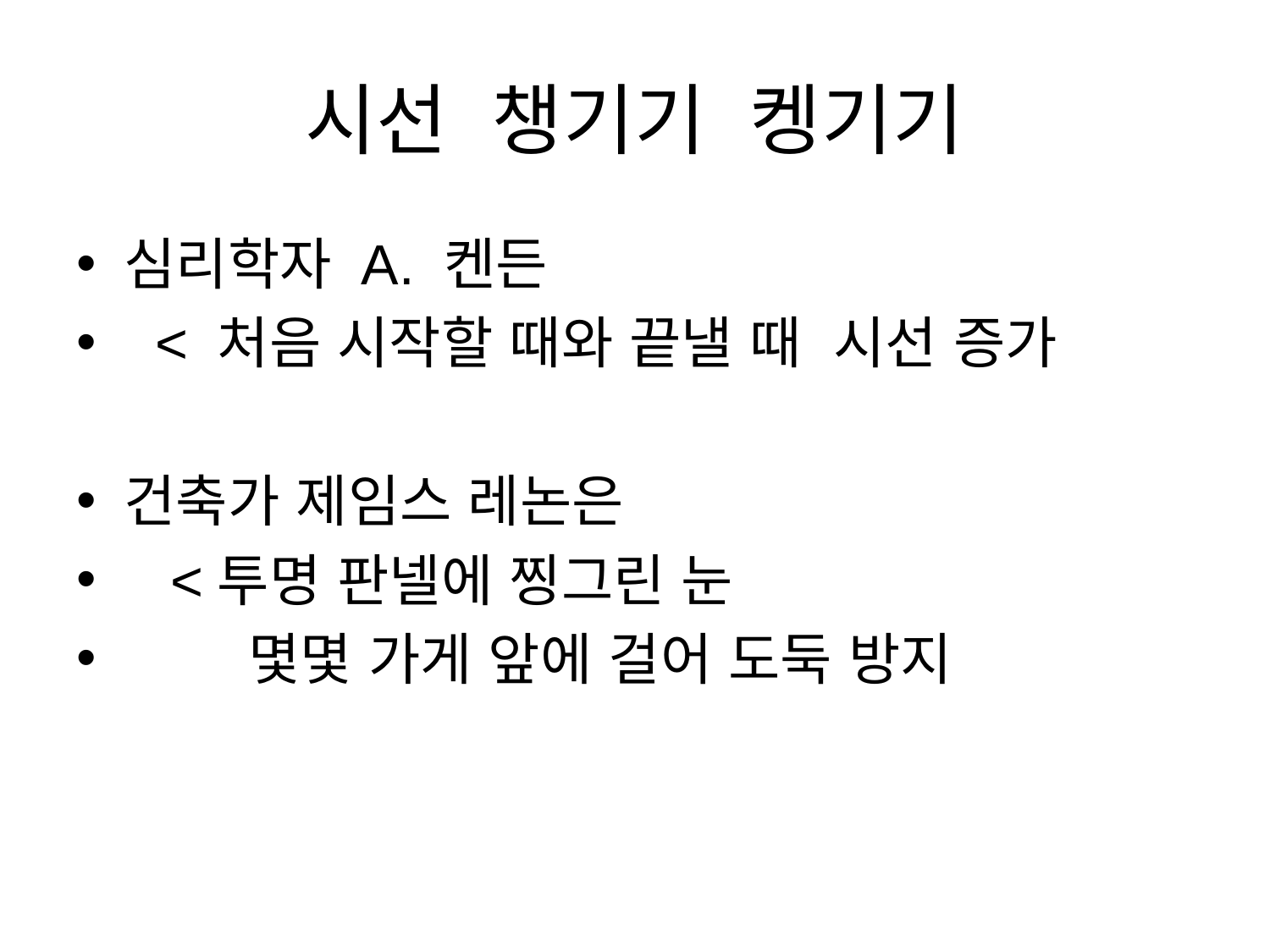

# 시선  챙기기  켕기기
심리학자 A. 켄든
  < 처음 시작할 때와 끝낼 때  시선 증가

건축가 제임스 레논은
   <투명 판넬에 찡그린 눈
       몇몇 가게 앞에 걸어 도둑 방지